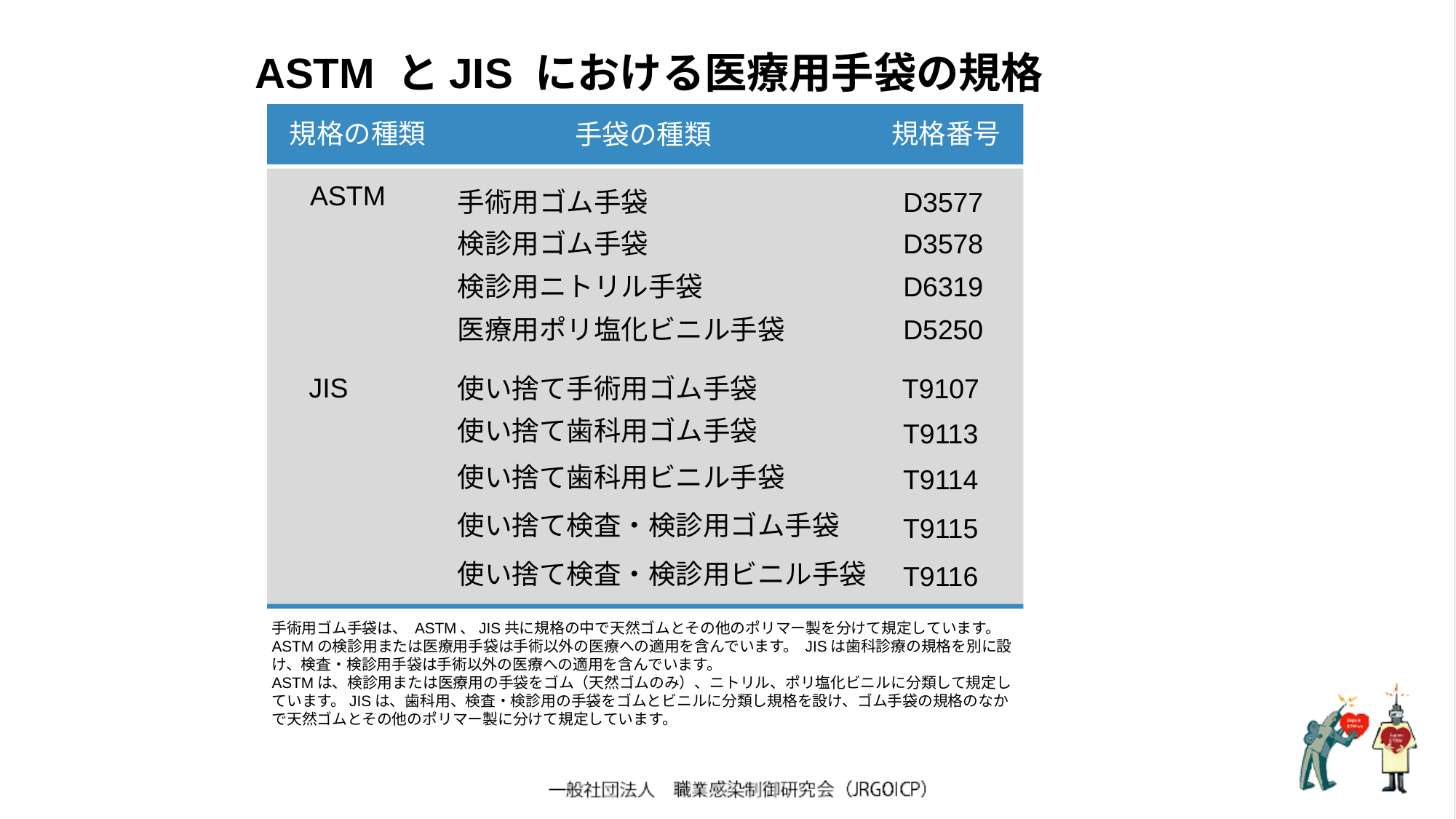

ASTM とJIS における医療用手袋の規格

規格の種類
規格番号
手袋の種類

ASTM
手術用ゴム手袋
D3577
検診用ゴム手袋
D3578
検診用ニトリル手袋
D6319
医療用ポリ塩化ビニル手袋
D5250
JIS
使い捨て手術用ゴム手袋
T9107
使い捨て歯科用ゴム手袋
T9113
使い捨て歯科用ビニル手袋
T9114
使い捨て検査・検診用ゴム手袋
T9115
使い捨て検査・検診用ビニル手袋
T9116

手術用ゴム手袋は、 ASTM、JIS共に規格の中で天然ゴムとその他のポリマー製を分けて規定しています。
ASTMの検診用または医療用手袋は手術以外の医療への適用を含んでいます。 JISは歯科診療の規格を別に設け、検査・検診用手袋は手術以外の医療への適用を含んでいます。
ASTMは、検診用または医療用の手袋をゴム（天然ゴムのみ）、ニトリル、ポリ塩化ビニルに分類して規定しています。JISは、歯科用、検査・検診用の手袋をゴムとビニルに分類し規格を設け、ゴム手袋の規格のなかで天然ゴムとその他のポリマー製に分けて規定しています。